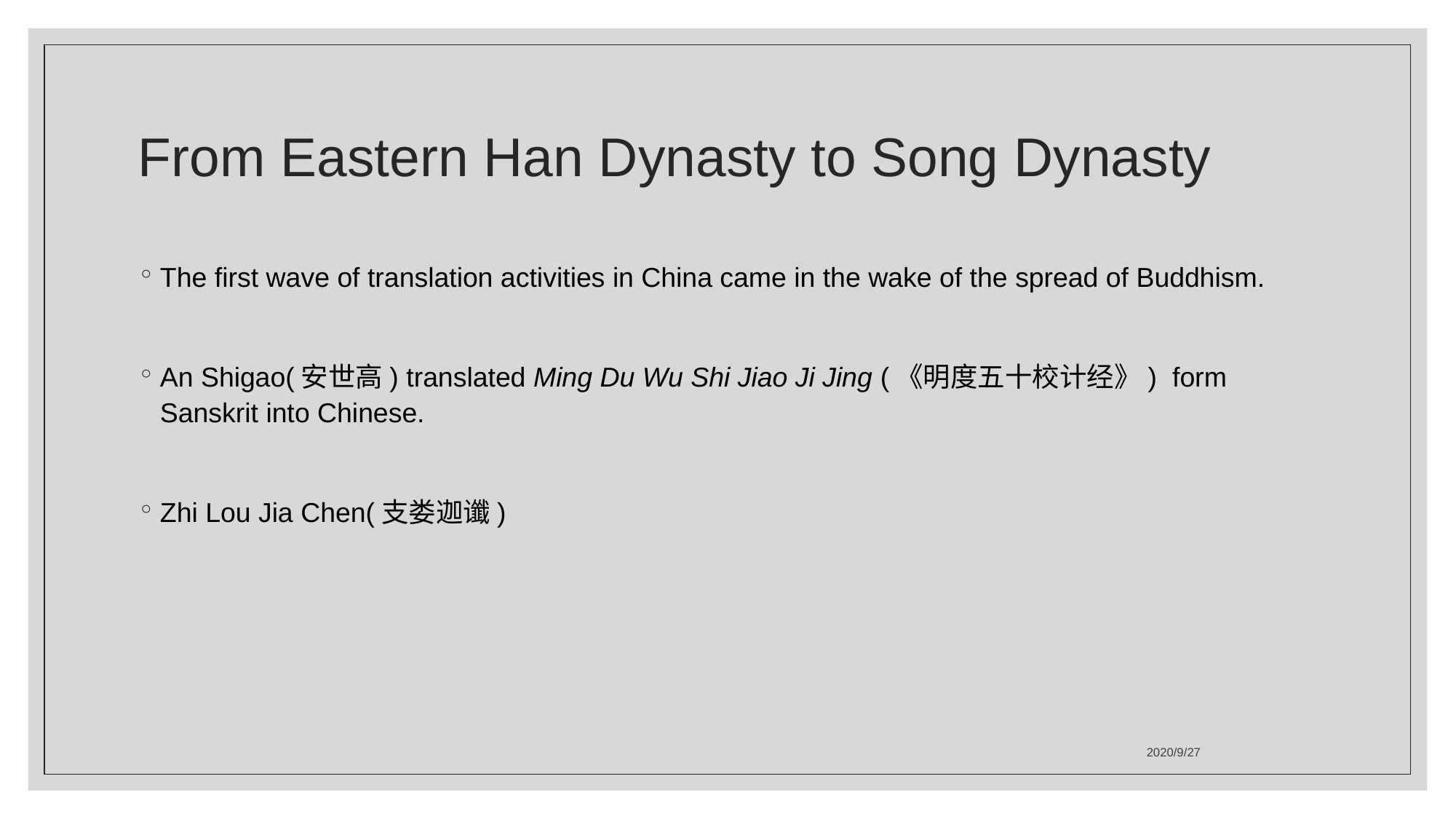

# From Eastern Han Dynasty to Song Dynasty
The first wave of translation activities in China came in the wake of the spread of Buddhism.

An Shigao(安世高) translated Ming Du Wu Shi Jiao Ji Jing (《明度五十校计经》)  form Sanskrit into Chinese.

Zhi Lou Jia Chen(支娄迦谶)

2020/9/27